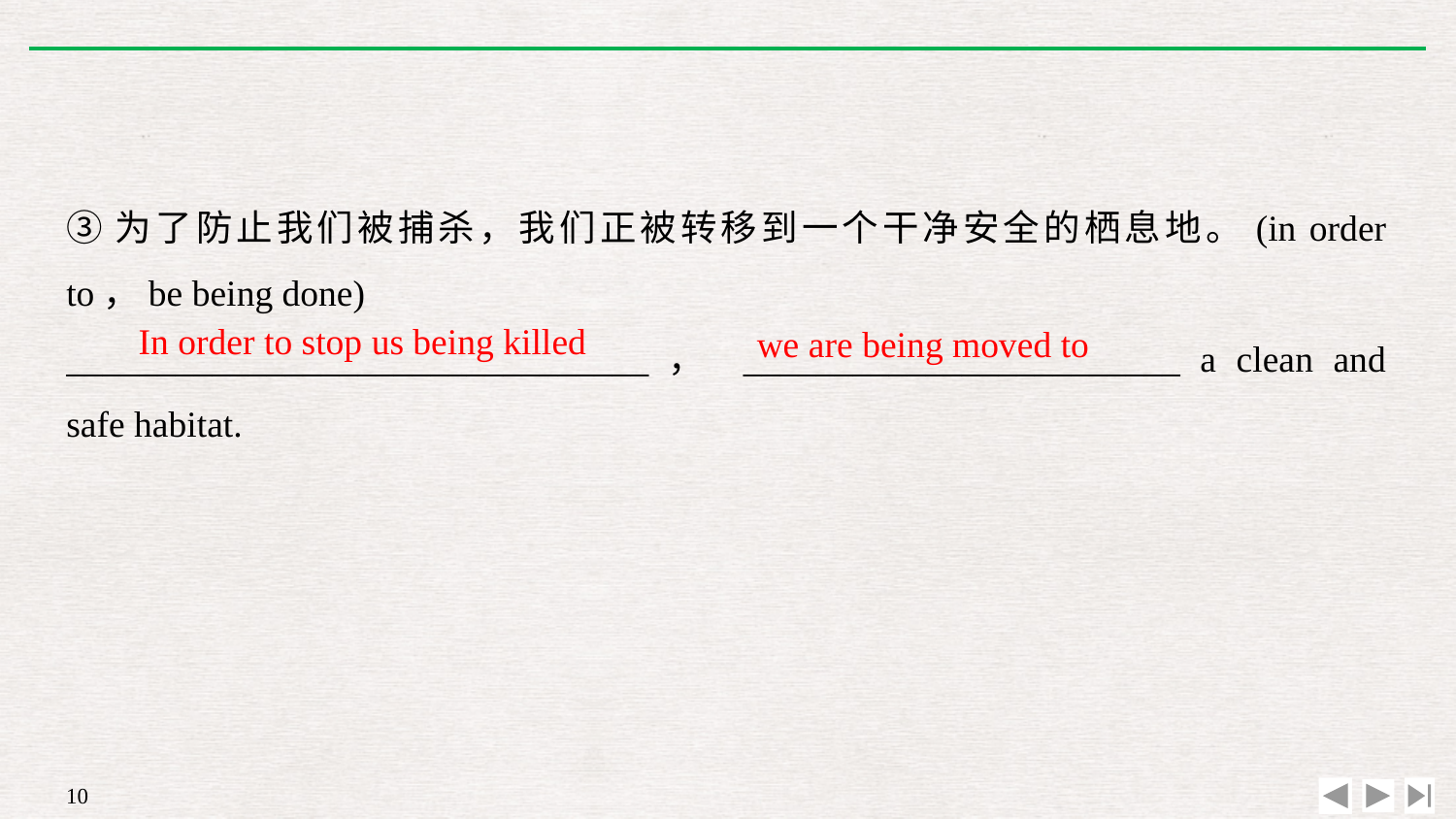

③为了防止我们被捕杀，我们正被转移到一个干净安全的栖息地。(in order to，be being done)
________________________________， ________________________ a clean and safe habitat.
In order to stop us being killed
we are being moved to